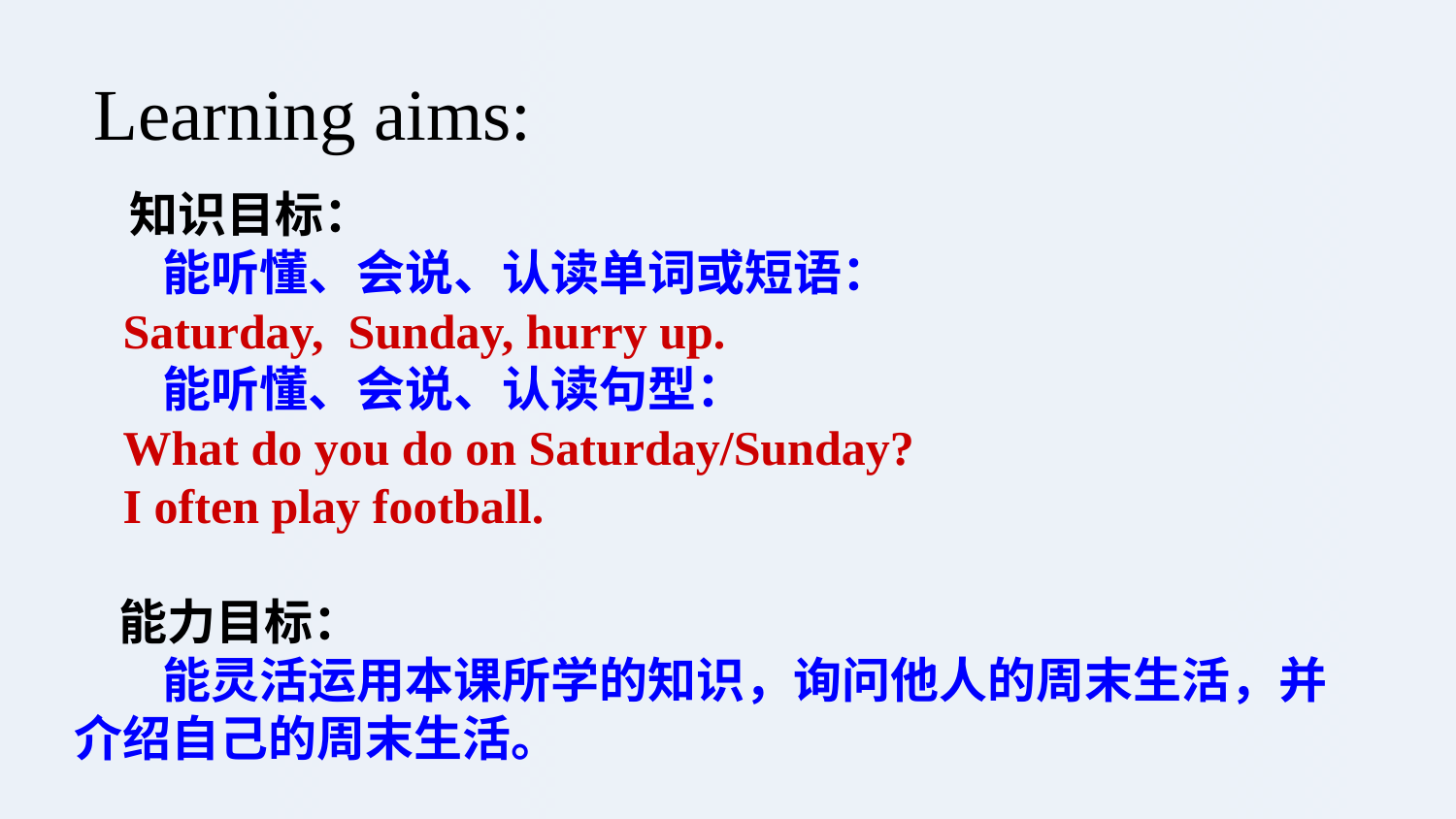

Learning aims:
    知识目标：
       能听懂、会说、认读单词或短语：
    Saturday,  Sunday, hurry up.
       能听懂、会说、认读句型：
    What do you do on Saturday/Sunday?
    I often play football.

   能力目标：
       能灵活运用本课所学的知识，询问他人的周末生活，并介绍自己的周末生活。